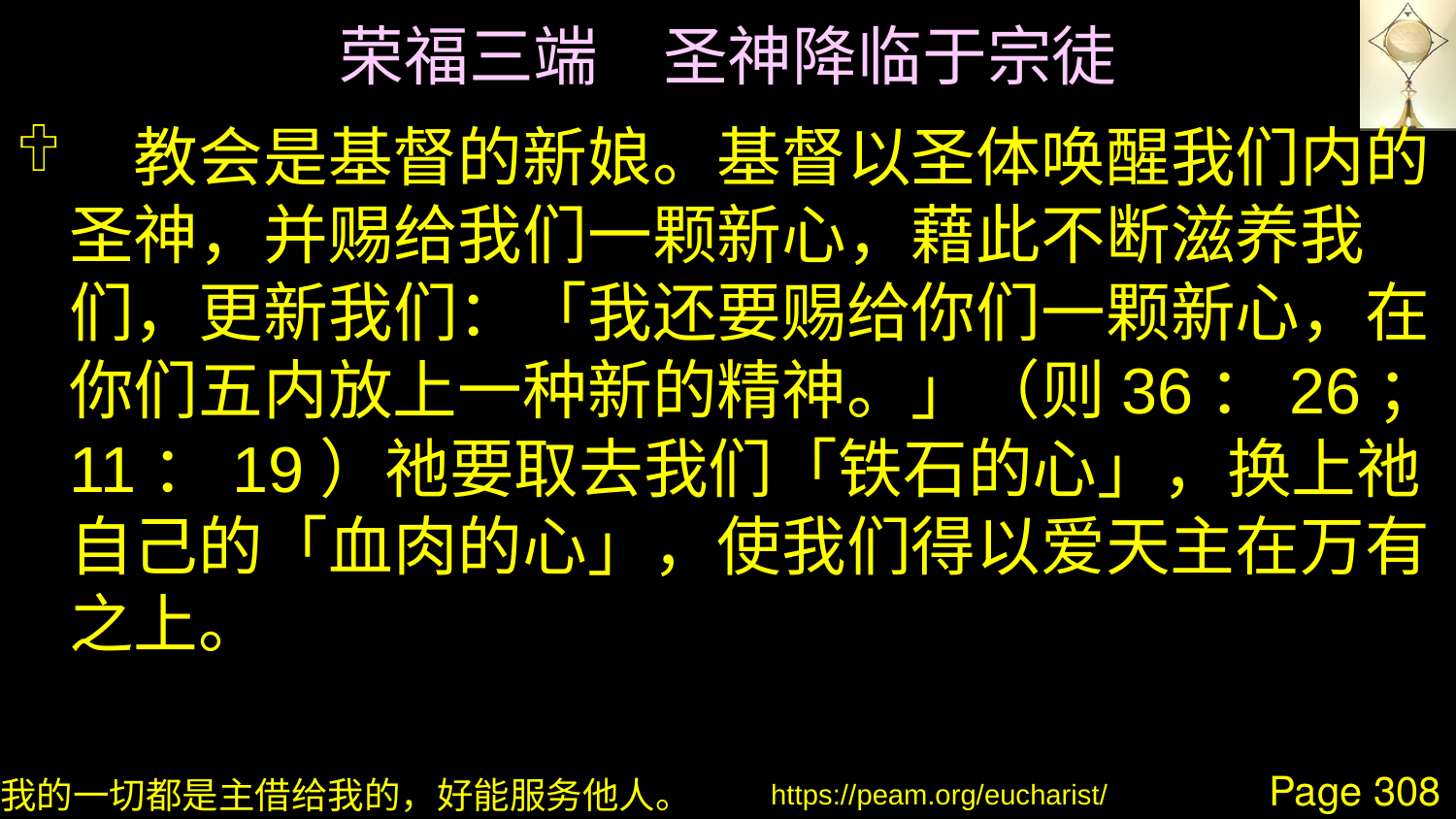

# 荣福三端　圣神降临于宗徒
　教会是基督的新娘。基督以圣体唤醒我们内的圣神，并赐给我们一颗新心，藉此不断滋养我们，更新我们：「我还要赐给你们一颗新心，在你们五内放上一种新的精神。」（则36：26；11：19）祂要取去我们「铁石的心」，换上祂自己的「血肉的心」，使我们得以爱天主在万有之上。